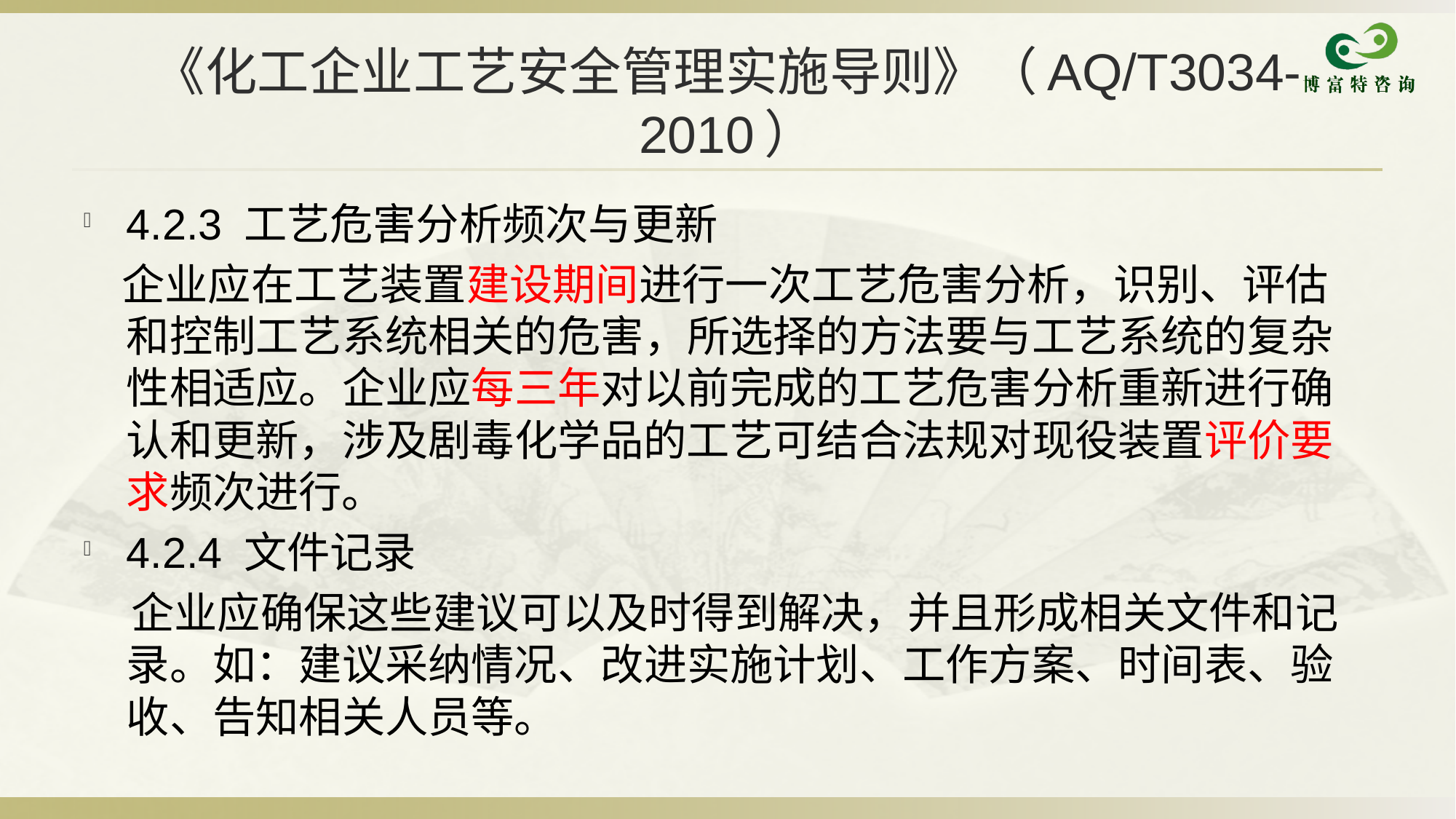

# 《化工企业工艺安全管理实施导则》（AQ/T3034-2010）
4.2.3 工艺危害分析频次与更新
   企业应在工艺装置建设期间进行一次工艺危害分析，识别、评估和控制工艺系统相关的危害，所选择的方法要与工艺系统的复杂性相适应。企业应每三年对以前完成的工艺危害分析重新进行确认和更新，涉及剧毒化学品的工艺可结合法规对现役装置评价要求频次进行。
4.2.4 文件记录
    企业应确保这些建议可以及时得到解决，并且形成相关文件和记录。如：建议采纳情况、改进实施计划、工作方案、时间表、验收、告知相关人员等。